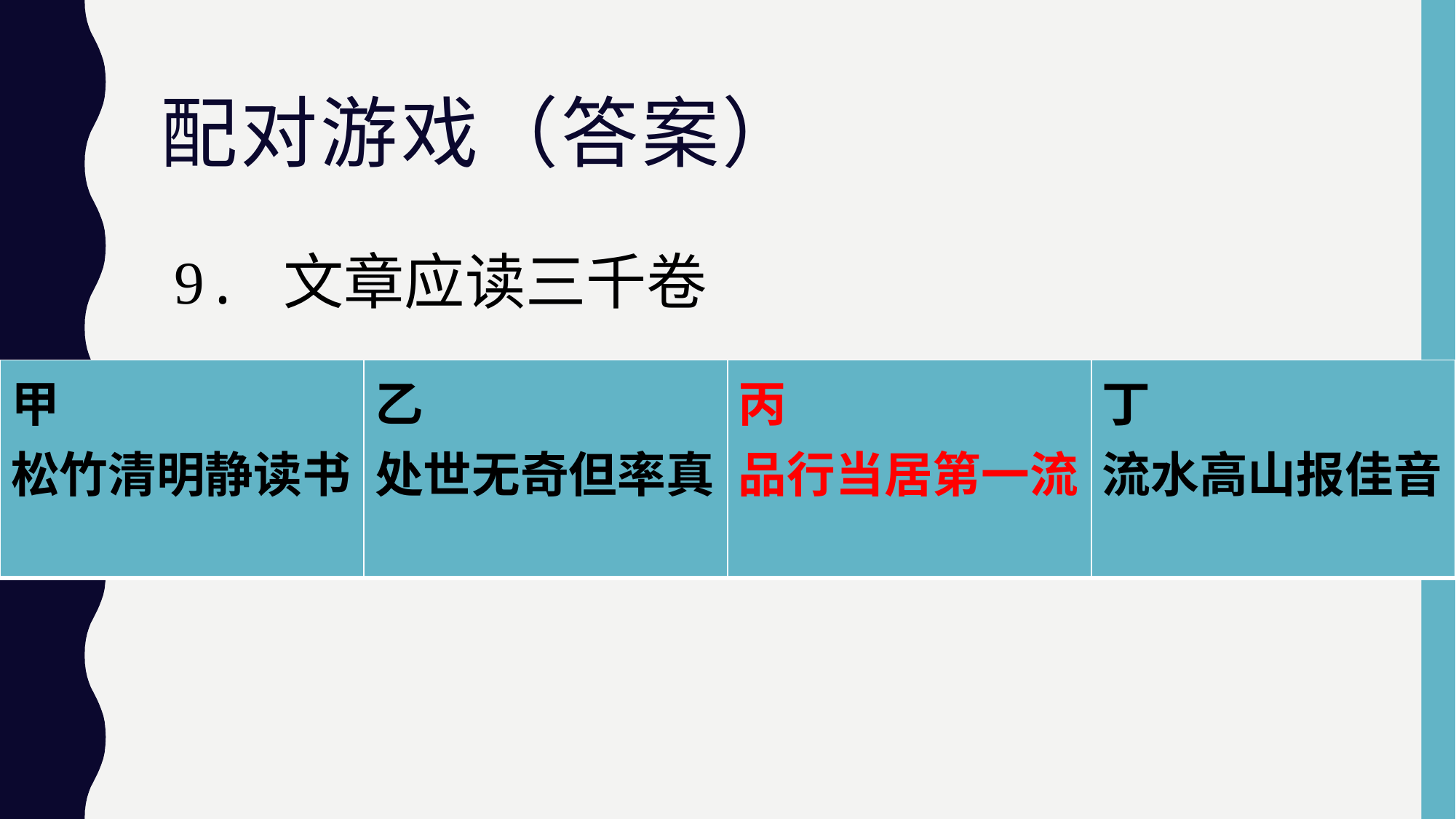

# 配对游戏（答案）
9.	文章应读三千卷
| 甲 松竹清明静读书 | 乙 处世无奇但率真 | 丙 品行当居第一流 | 丁 流水高山报佳音 |
| --- | --- | --- | --- |